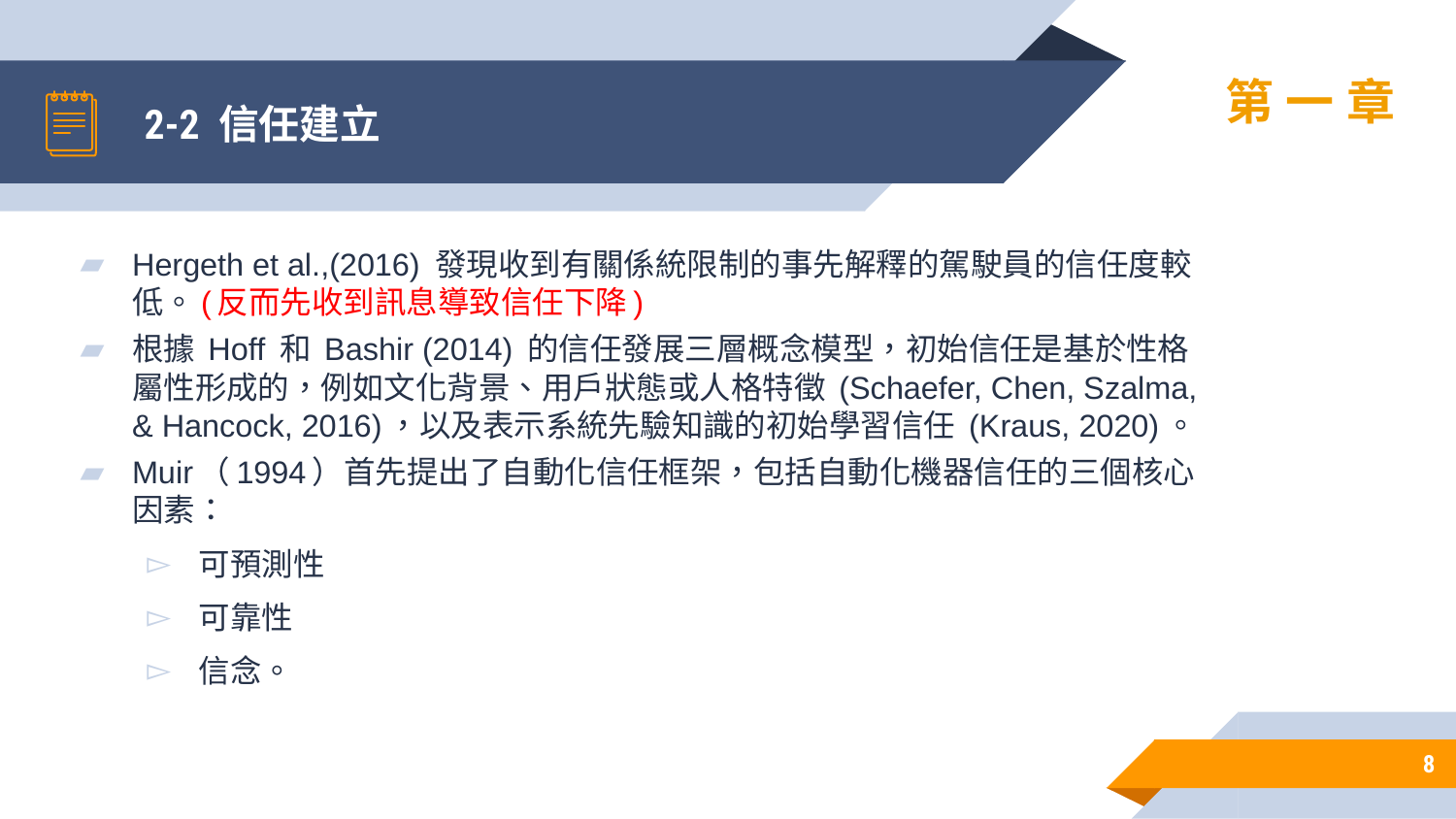

# 2-2 信任建立
第一章

Hergeth et al.,(2016) 發現收到有關係統限制的事先解釋的駕駛員的信任度較低。(反而先收到訊息導致信任下降)
根據 Hoff 和 Bashir (2014) 的信任發展三層概念模型，初始信任是基於性格屬性形成的，例如文化背景、用戶狀態或人格特徵 (Schaefer, Chen, Szalma, & Hancock, 2016)，以及表示系統先驗知識的初始學習信任 (Kraus, 2020)。
Muir（1994）首先提出了自動化信任框架，包括自動化機器信任的三個核心因素：
可預測性
可靠性
信念。
8